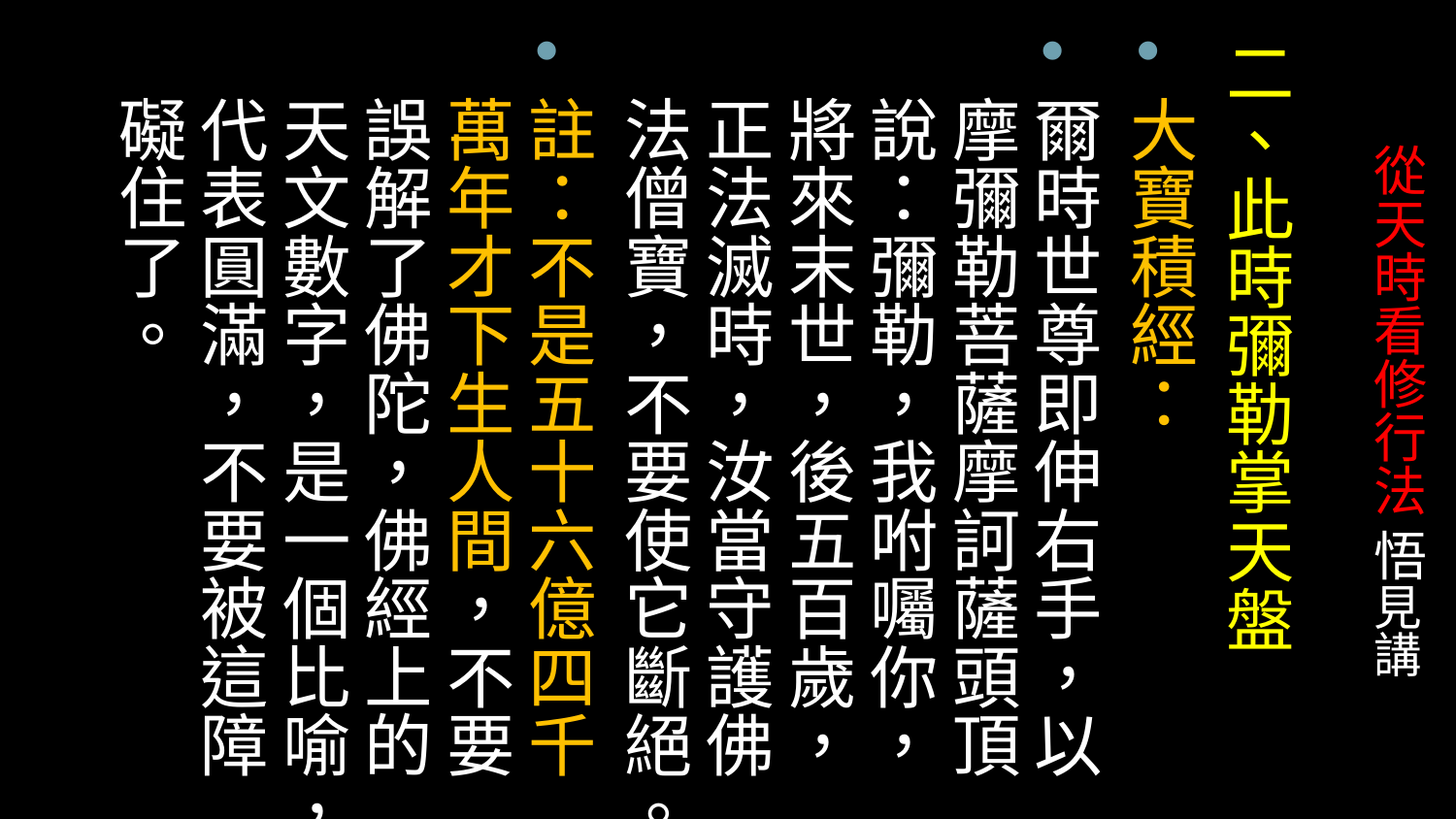

二、此時彌勒掌天盤
大寶積經：
爾時世尊即伸右手，以摩彌勒菩薩摩訶薩頭頂說：彌勒，我咐囑你，將來末世，後五百歲，正法滅時，汝當守護佛法僧寶，不要使它斷絕。
註：不是五十六億四千萬年才下生人間，不要誤解了佛陀，佛經上的天文數字，是一個比喻，代表圓滿，不要被這障礙住了。

# 從天時看修行法 悟見講